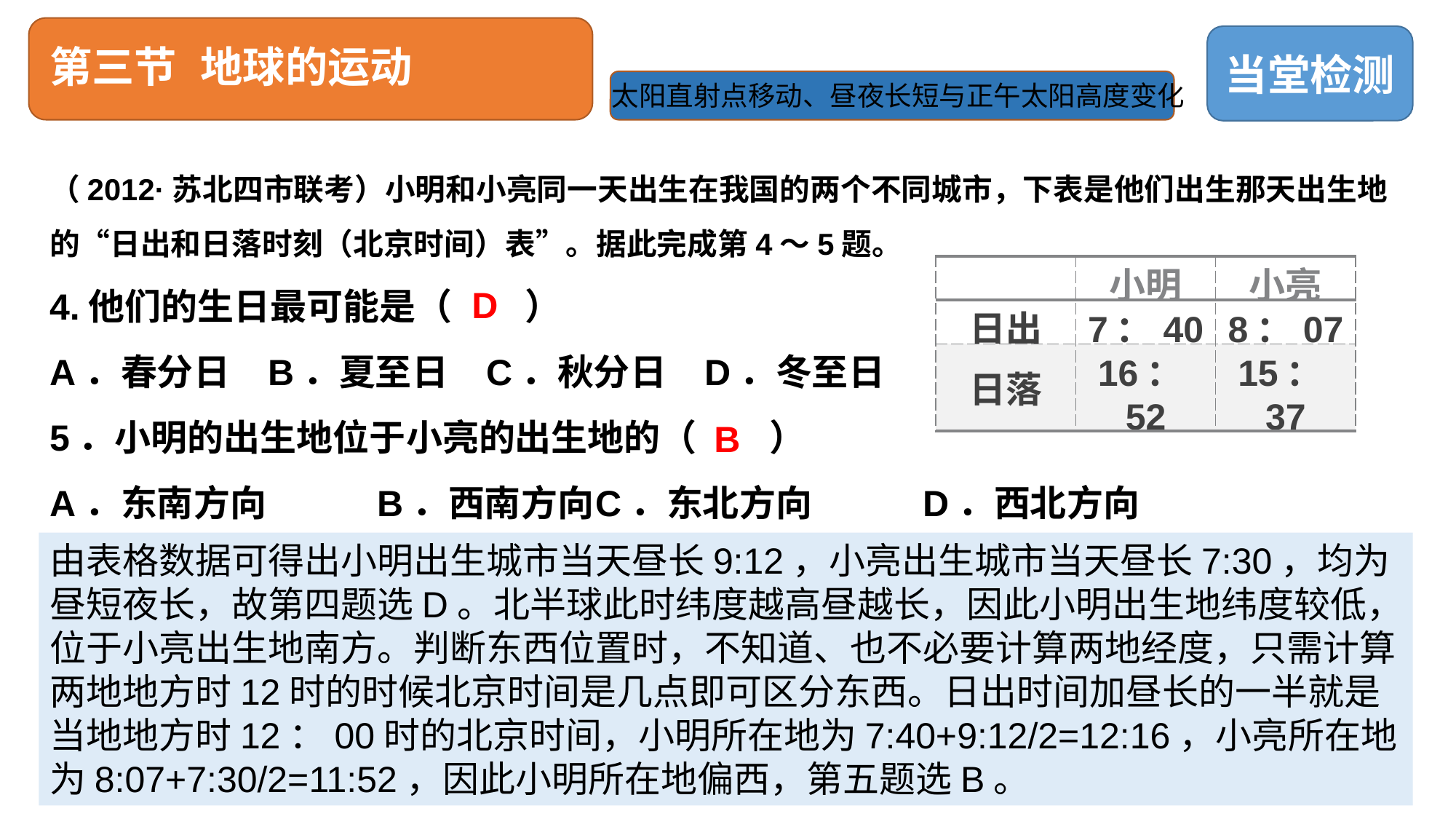

# 第三节  地球的运动
当堂检测
太阳直射点移动、昼夜长短与正午太阳高度变化
（2012·苏北四市联考）小明和小亮同一天出生在我国的两个不同城市，下表是他们出生那天出生地的“日出和日落时刻（北京时间）表”。据此完成第4～5题。
4.他们的生日最可能是（　　）
A．春分日	B．夏至日  	C．秋分日  	D．冬至日
5．小明的出生地位于小亮的出生地的（　　）
A．东南方向  	B．西南方向	C．东北方向  	D．西北方向
|  | 小明 | 小亮 |
| --- | --- | --- |
| 日出 | 7：40 | 8：07 |
| 日落 | 16：52 | 15：37 |
D
B
由表格数据可得出小明出生城市当天昼长9:12，小亮出生城市当天昼长7:30，均为昼短夜长，故第四题选D。北半球此时纬度越高昼越长，因此小明出生地纬度较低，位于小亮出生地南方。判断东西位置时，不知道、也不必要计算两地经度，只需计算两地地方时12时的时候北京时间是几点即可区分东西。日出时间加昼长的一半就是当地地方时12：00时的北京时间，小明所在地为7:40+9:12/2=12:16，小亮所在地为8:07+7:30/2=11:52，因此小明所在地偏西，第五题选B。